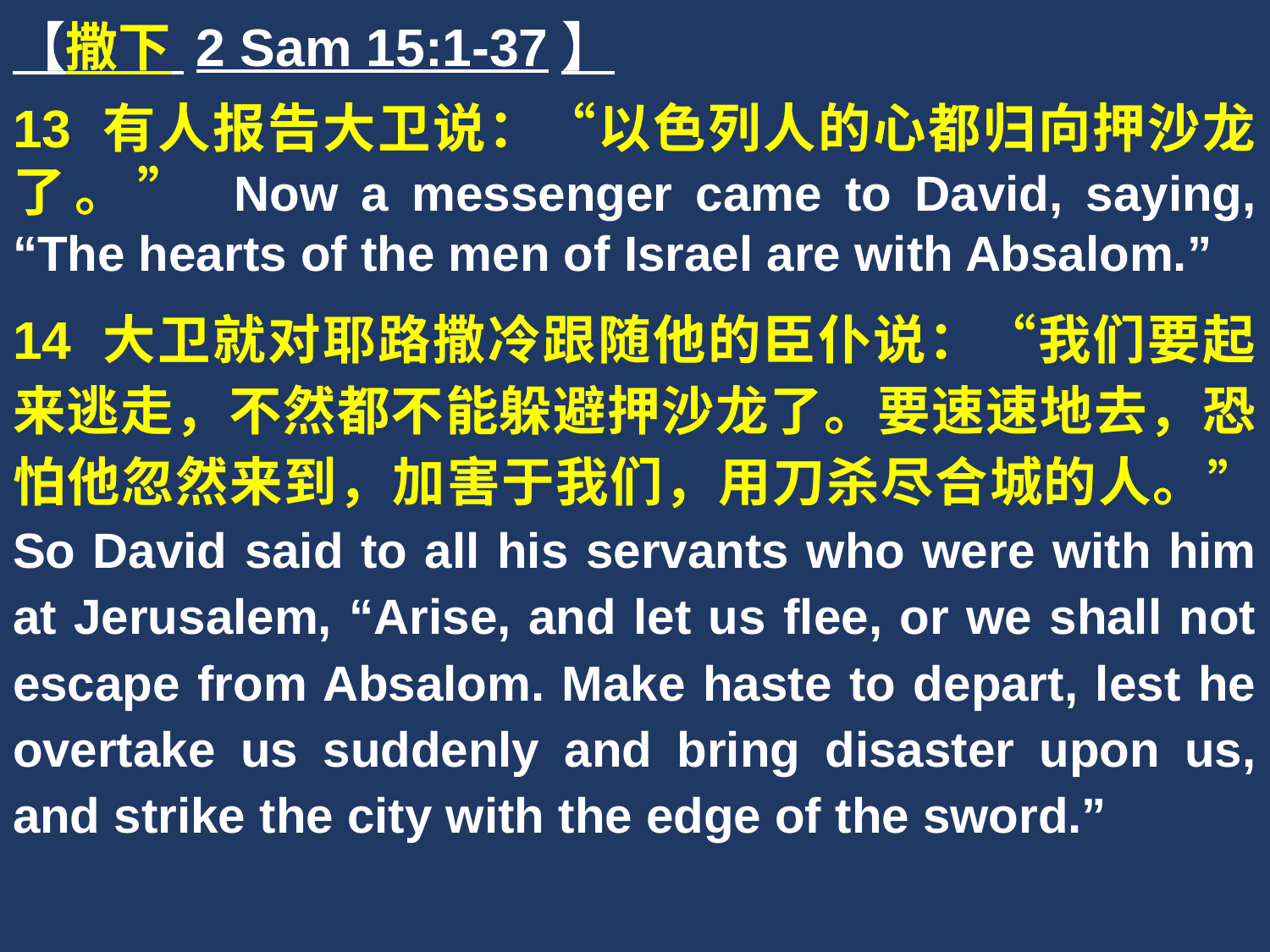

【撒下 2 Sam 15:1-37】
13 有人报告大卫说：“以色列人的心都归向押沙龙了。” Now a messenger came to David, saying, “The hearts of the men of Israel are with Absalom.”
14 大卫就对耶路撒冷跟随他的臣仆说：“我们要起来逃走，不然都不能躲避押沙龙了。要速速地去，恐怕他忽然来到，加害于我们，用刀杀尽合城的人。” So David said to all his servants who were with him at Jerusalem, “Arise, and let us flee, or we shall not escape from Absalom. Make haste to depart, lest he overtake us suddenly and bring disaster upon us, and strike the city with the edge of the sword.”